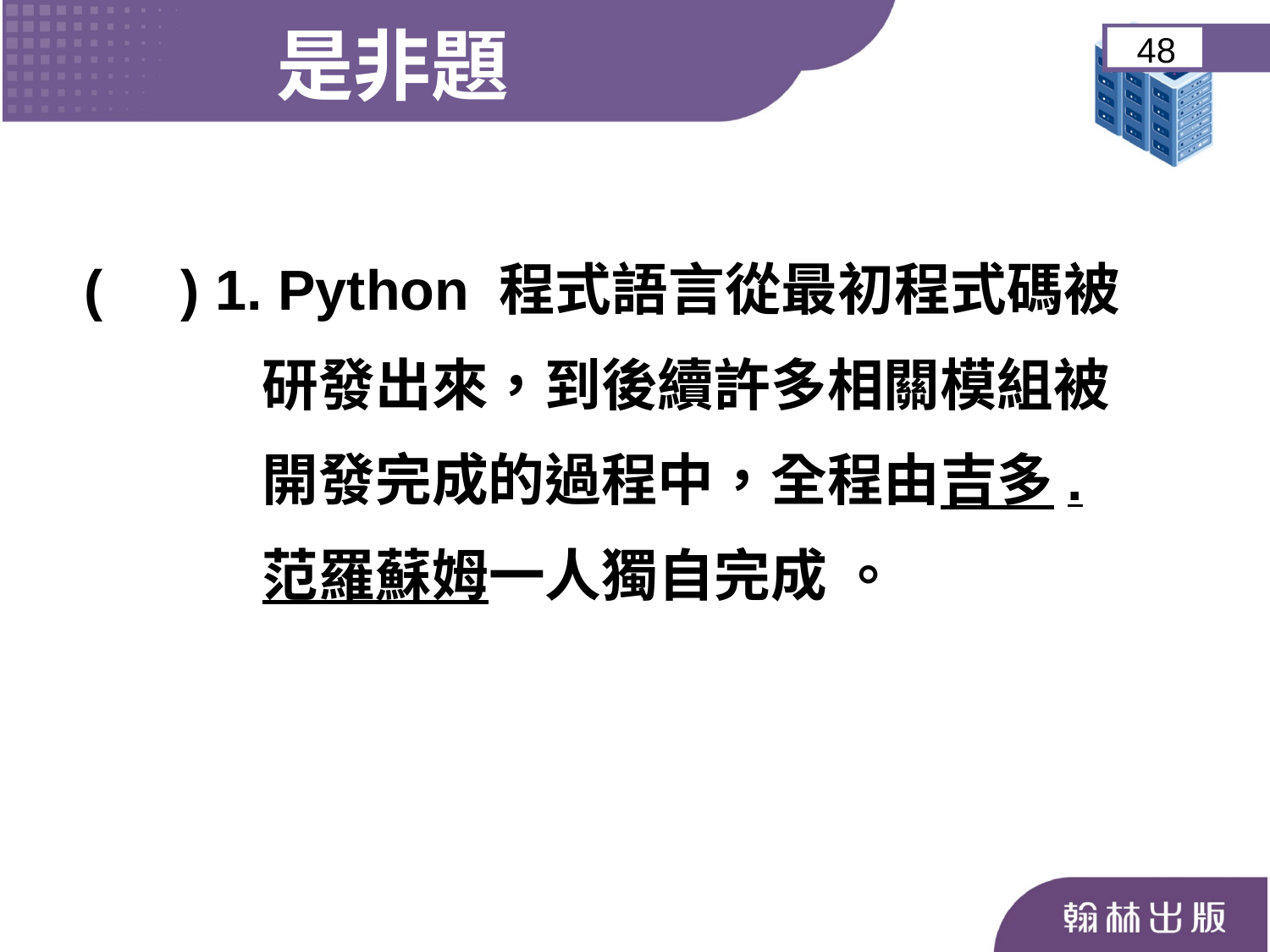

是非題
48
 (     ) 1. Python 程式語言從最初程式碼被
              研發出來，到後續許多相關模組被
              開發完成的過程中，全程由吉多.
              范羅蘇姆一人獨自完成 。